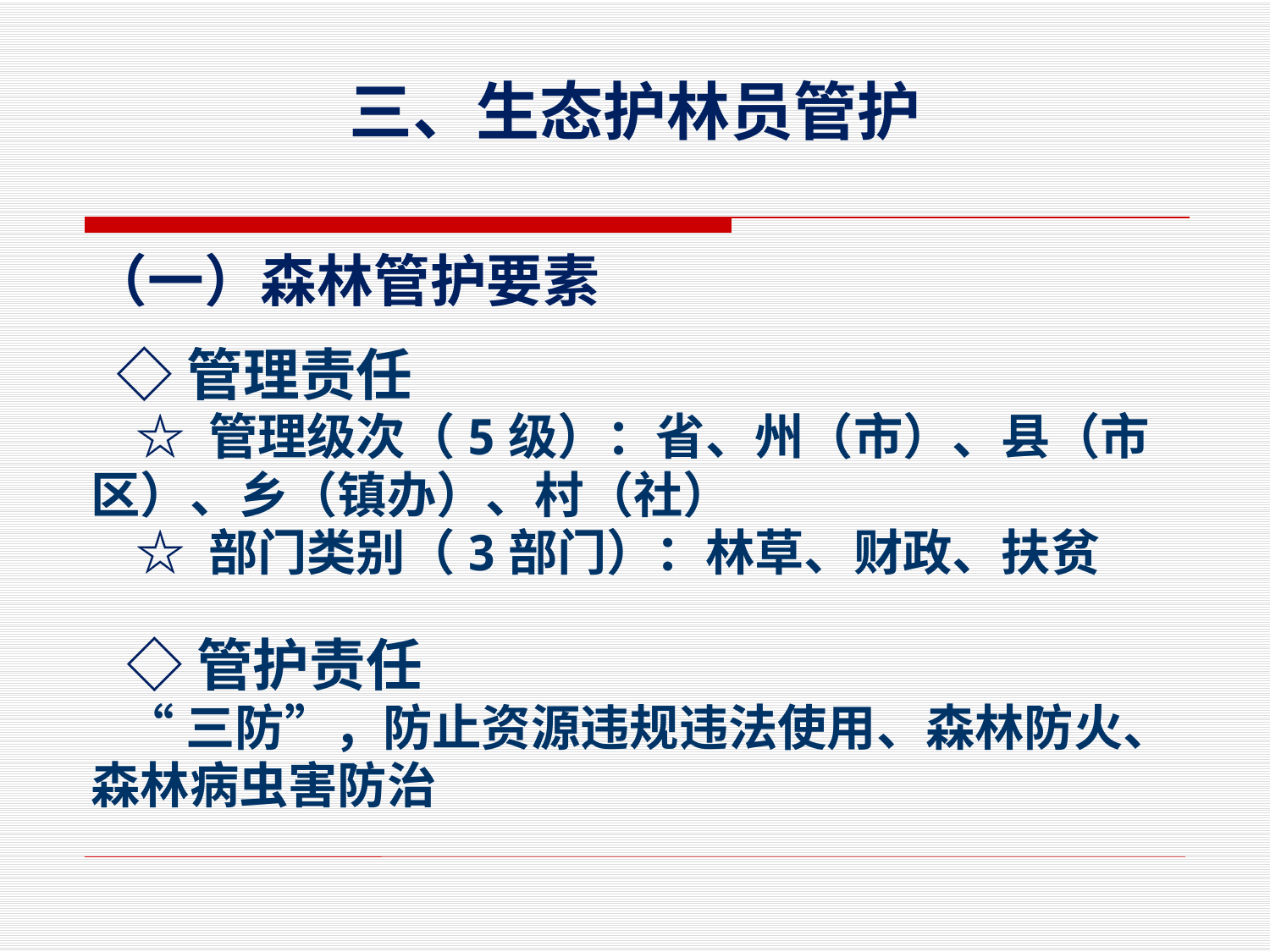

# 三、生态护林员管护
（一）森林管护要素

  ◇管理责任
    ☆ 管理级次（5级）：省、州（市）、县（市区）、乡（镇办）、村（社）
    ☆ 部门类别（3部门）：林草、财政、扶贫

   ◇管护责任
   “三防”，防止资源违规违法使用、森林防火、森林病虫害防治